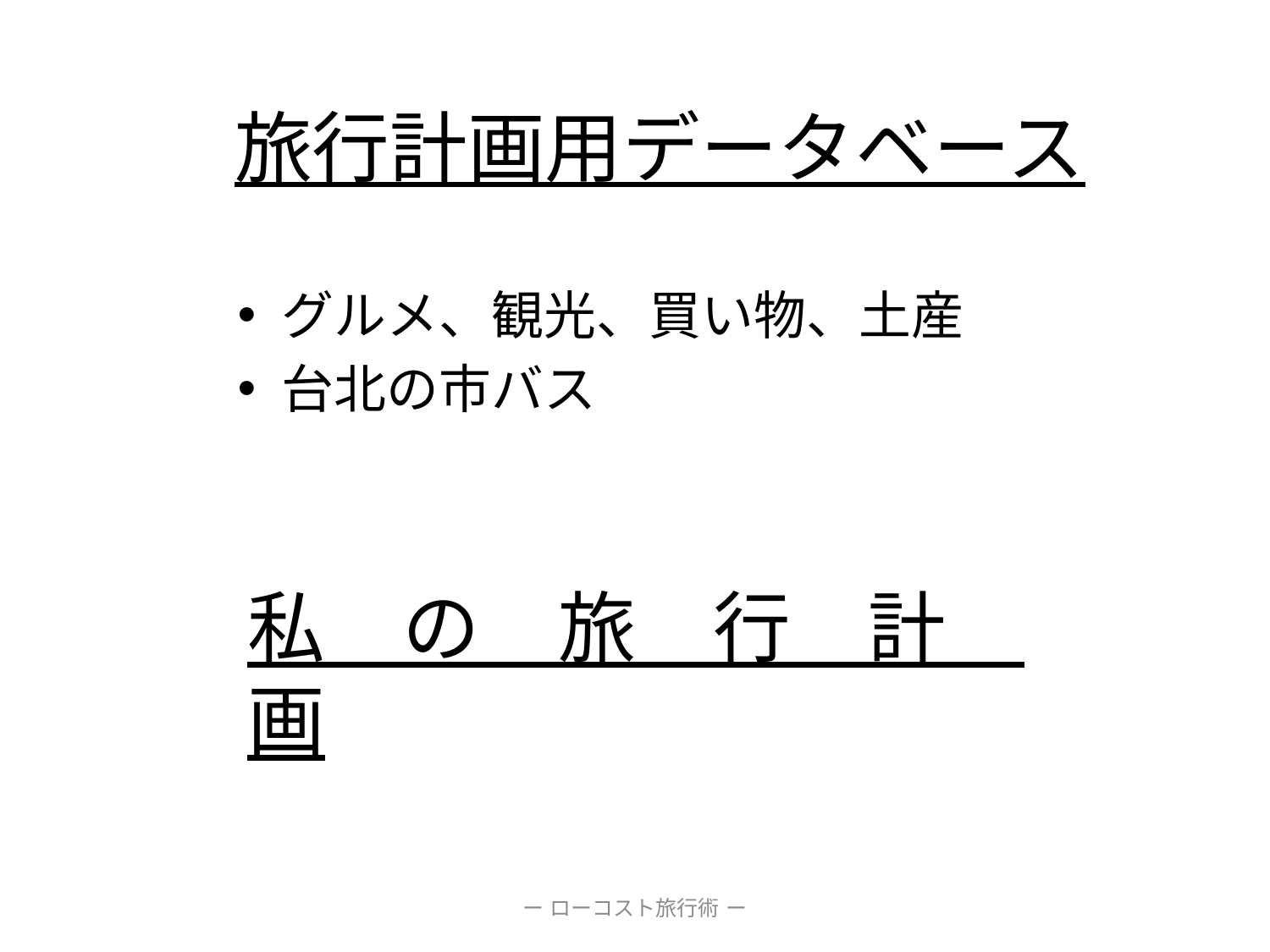

# 旅行計画用データベース
グルメ、観光、買い物、土産
台北の市バス
私　の　旅　行　計　画
ー ローコスト旅行術 ー